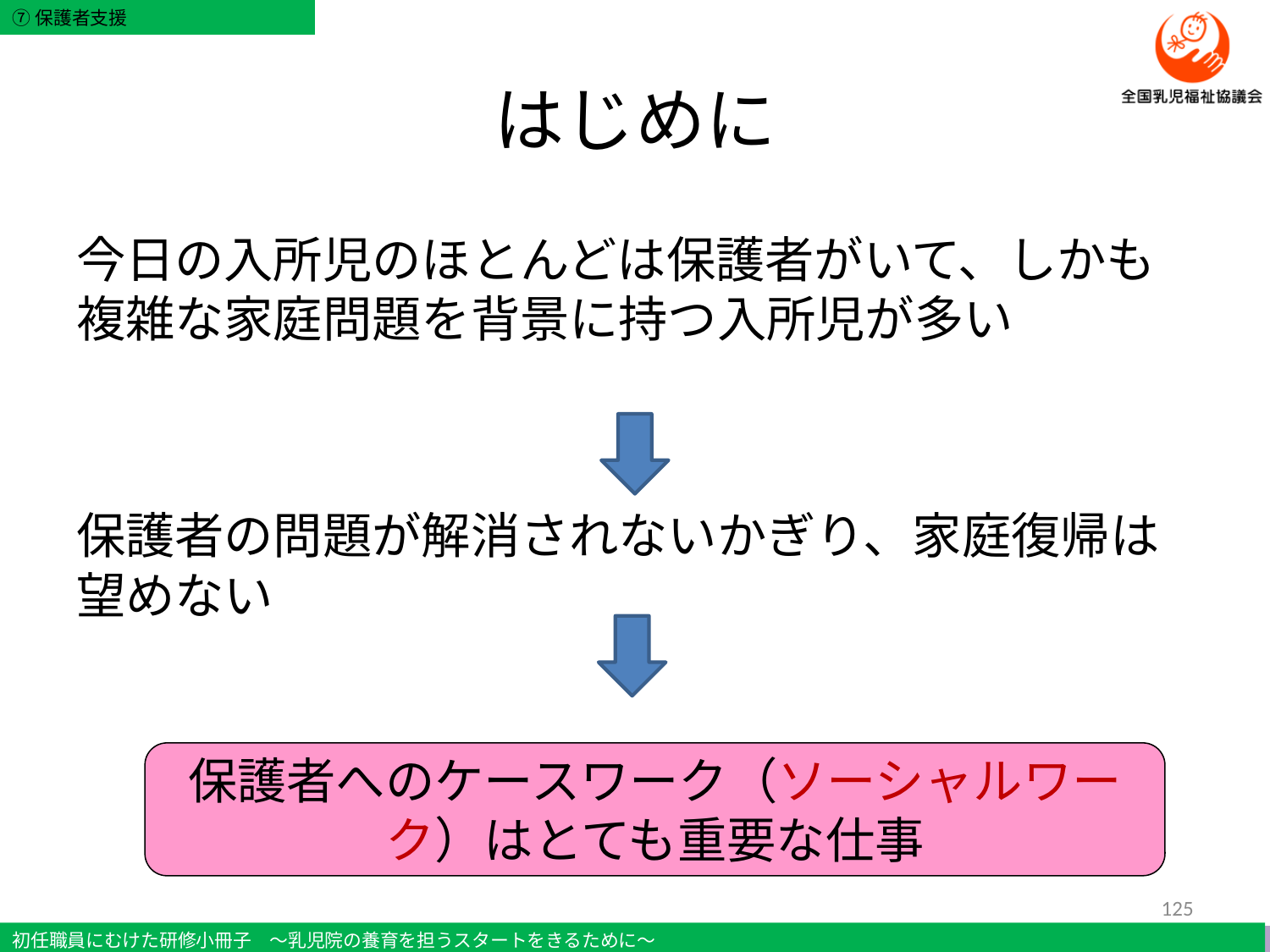

# はじめに
今日の入所児のほとんどは保護者がいて、しかも複雑な家庭問題を背景に持つ入所児が多い

保護者の問題が解消されないかぎり、家庭復帰は望めない

保護者へのケースワーク（ソーシャルワーク）はとても重要な仕事
125